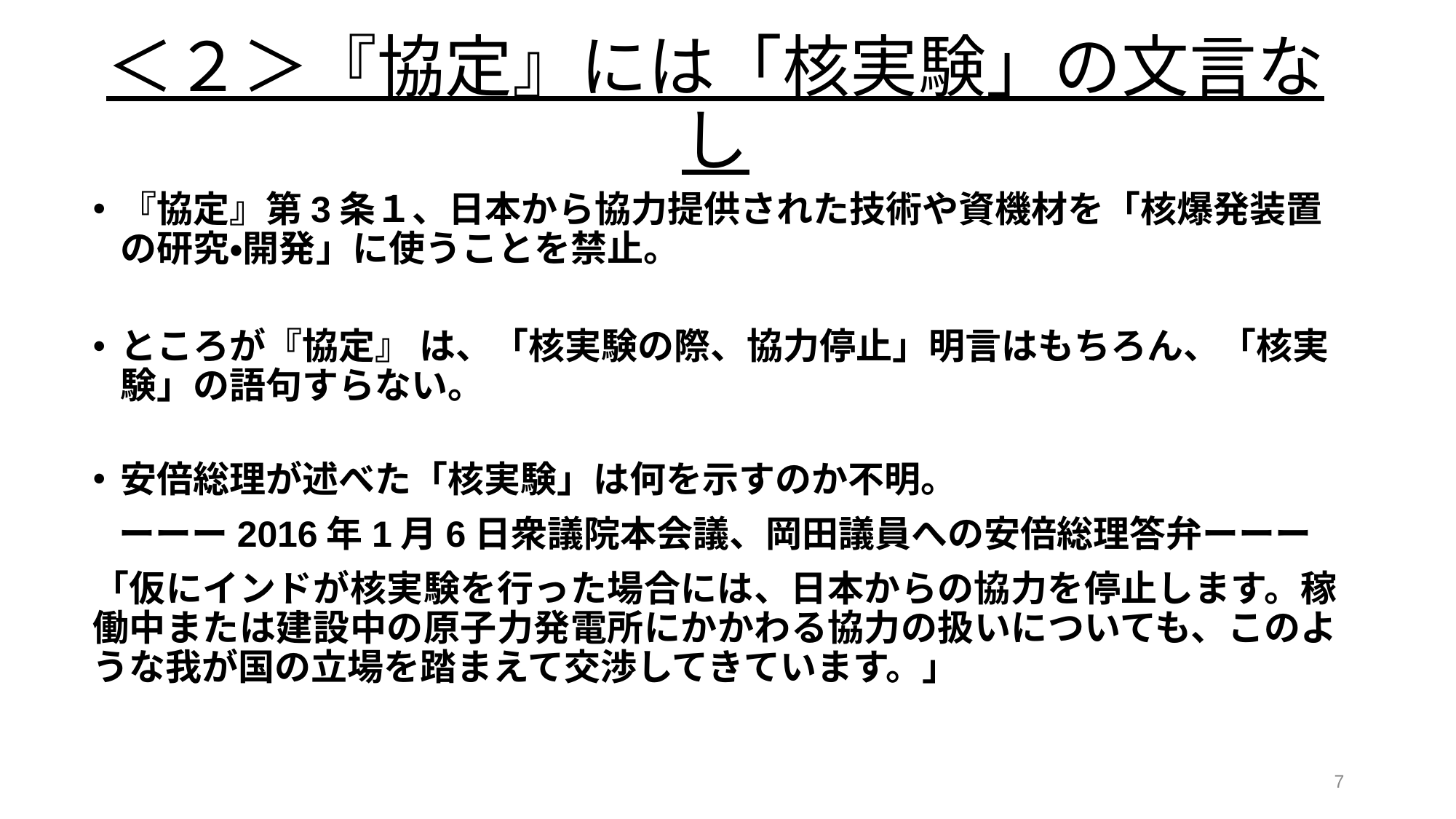

# ＜２＞『協定』には「核実験」の文言なし
『協定』第3条１、日本から協力提供された技術や資機材を「核爆発装置の研究・開発」に使うことを禁止。
ところが『協定』 は、「核実験の際、協力停止」明言はもちろん、「核実験」の語句すらない。
安倍総理が述べた「核実験」は何を示すのか不明。
ーーー2016年1月6日衆議院本会議、岡田議員への安倍総理答弁ーーー
「仮にインドが核実験を行った場合には、日本からの協力を停止します。稼働中または建設中の原子力発電所にかかわる協力の扱いについても、このような我が国の立場を踏まえて交渉してきています。」

7